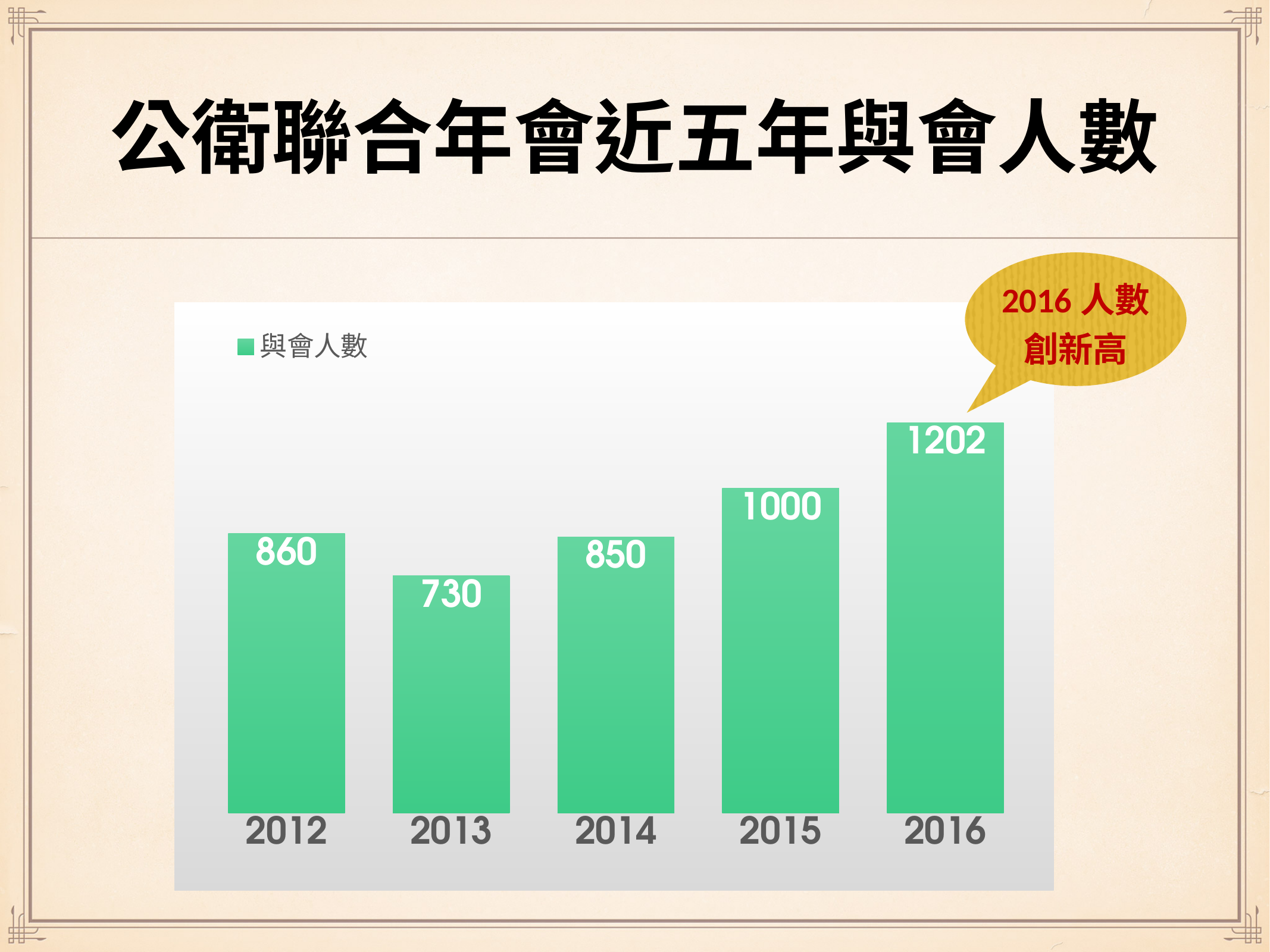

# 公衛聯合年會近五年與會人數
2016人數
創新高

### Chart

| Category | 與會人數 |
|---|---|
| 2012 | 860.0 |
| 2013 | 730.0 |
| 2014 | 850.0 |
| 2015 | 1000.0 |
| 2016 | 1202.0 |